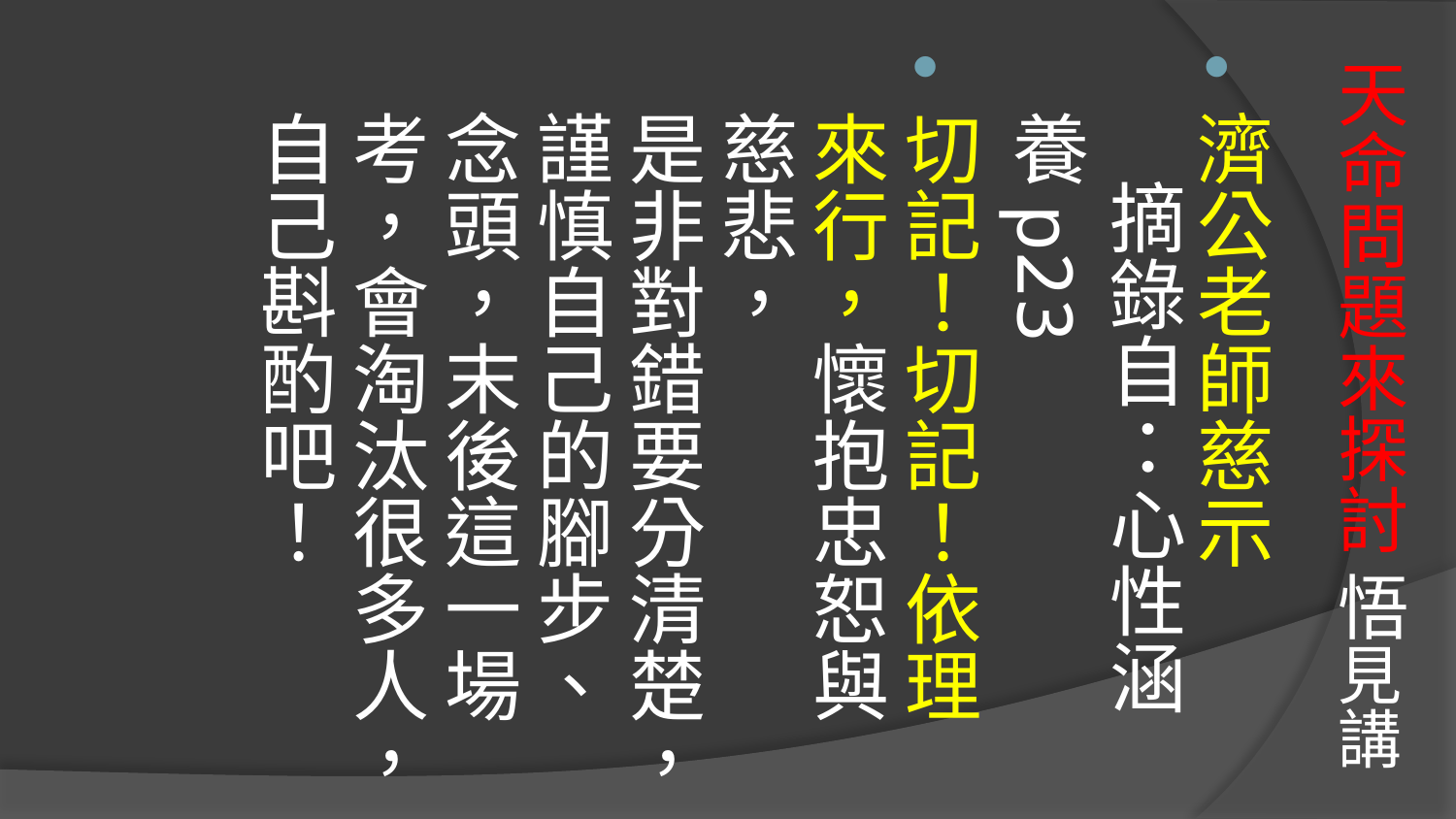

濟公老師慈示                摘錄自：心性涵養p23
切記！切記！依理來行，懷抱忠恕與慈悲，
是非對錯要分清楚，謹慎自己的腳步、念頭，末後這一場考，會淘汰很多人，自己斟酌吧！

# 天命問題來探討 悟見講